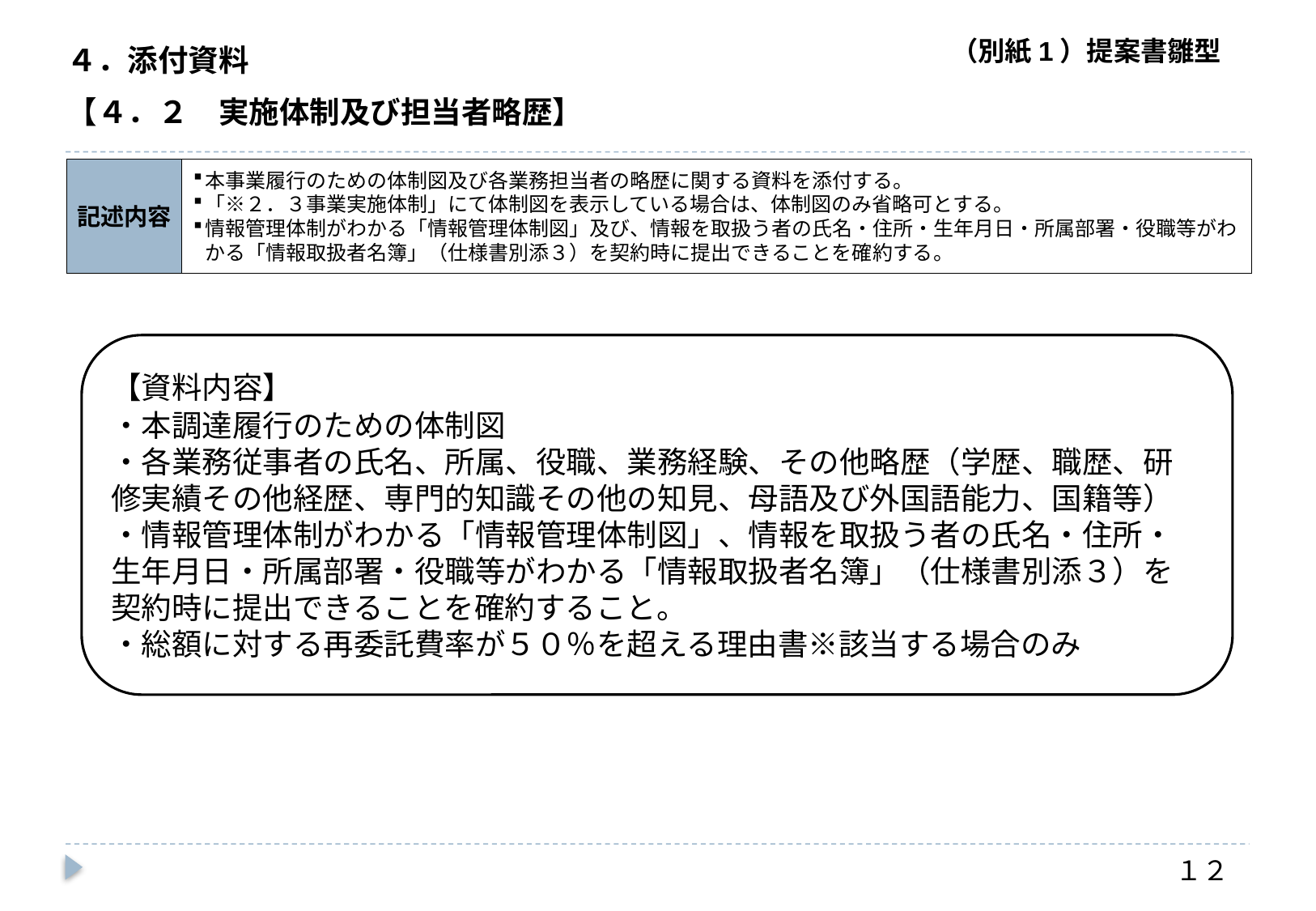

４．添付資料
【４．２　実施体制及び担当者略歴】
記述内容
本事業履行のための体制図及び各業務担当者の略歴に関する資料を添付する。
「※２．３事業実施体制」にて体制図を表示している場合は、体制図のみ省略可とする。
情報管理体制がわかる「情報管理体制図」及び、情報を取扱う者の氏名・住所・生年月日・所属部署・役職等がわかる「情報取扱者名簿」（仕様書別添３）を契約時に提出できることを確約する。
【資料内容】
・本調達履行のための体制図
・各業務従事者の氏名、所属、役職、業務経験、その他略歴（学歴、職歴、研修実績その他経歴、専門的知識その他の知見、母語及び外国語能力、国籍等）
・情報管理体制がわかる「情報管理体制図」、情報を取扱う者の氏名・住所・生年月日・所属部署・役職等がわかる「情報取扱者名簿」（仕様書別添３）を契約時に提出できることを確約すること。
・総額に対する再委託費率が５０％を超える理由書※該当する場合のみ
１２